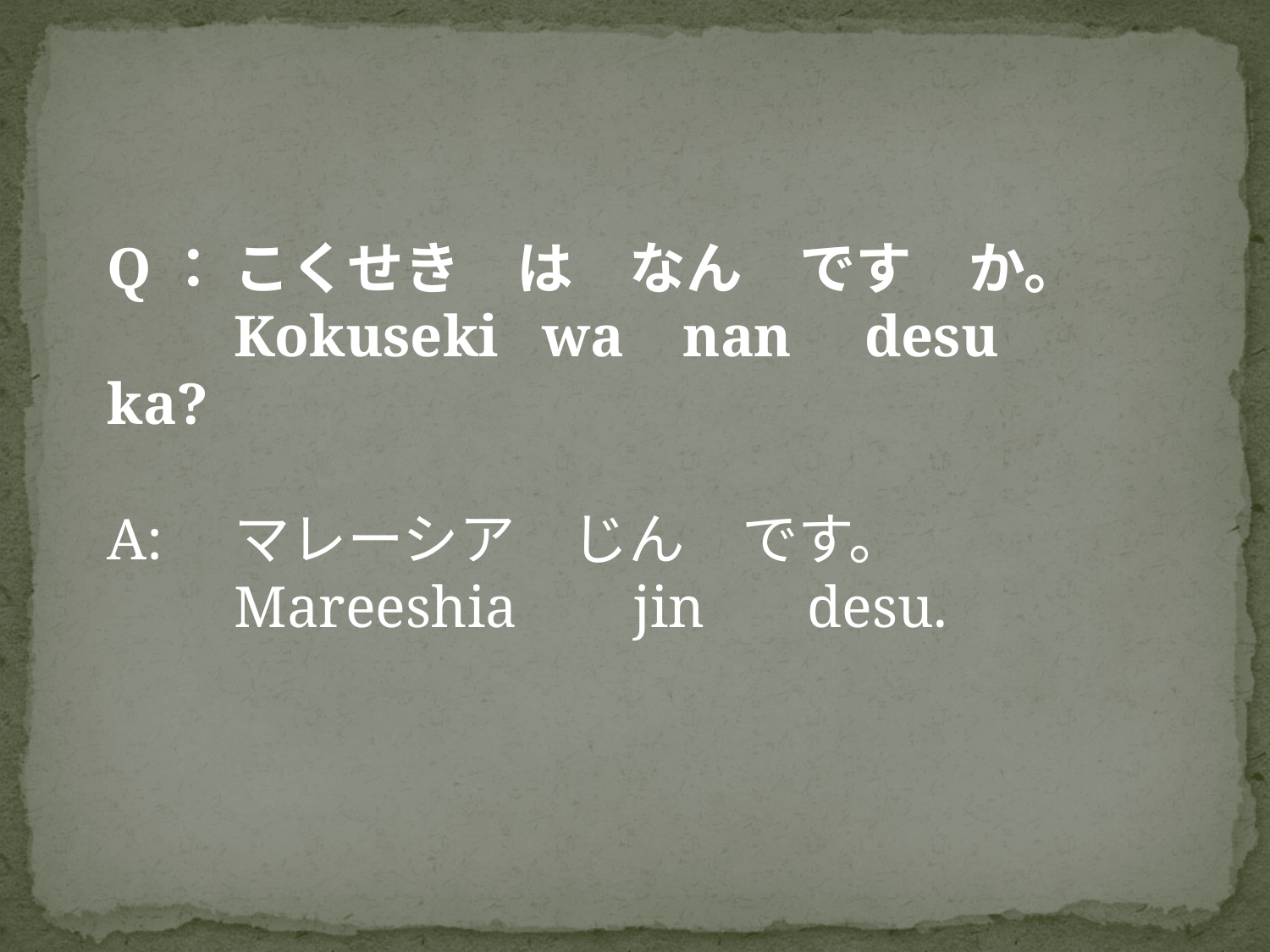

Q：	こくせき　は　なん　です　か。
	Kokuseki   wa    nan     desu   ka?

A: 	マレーシア　じん　です。
	Mareeshia        jin       desu.